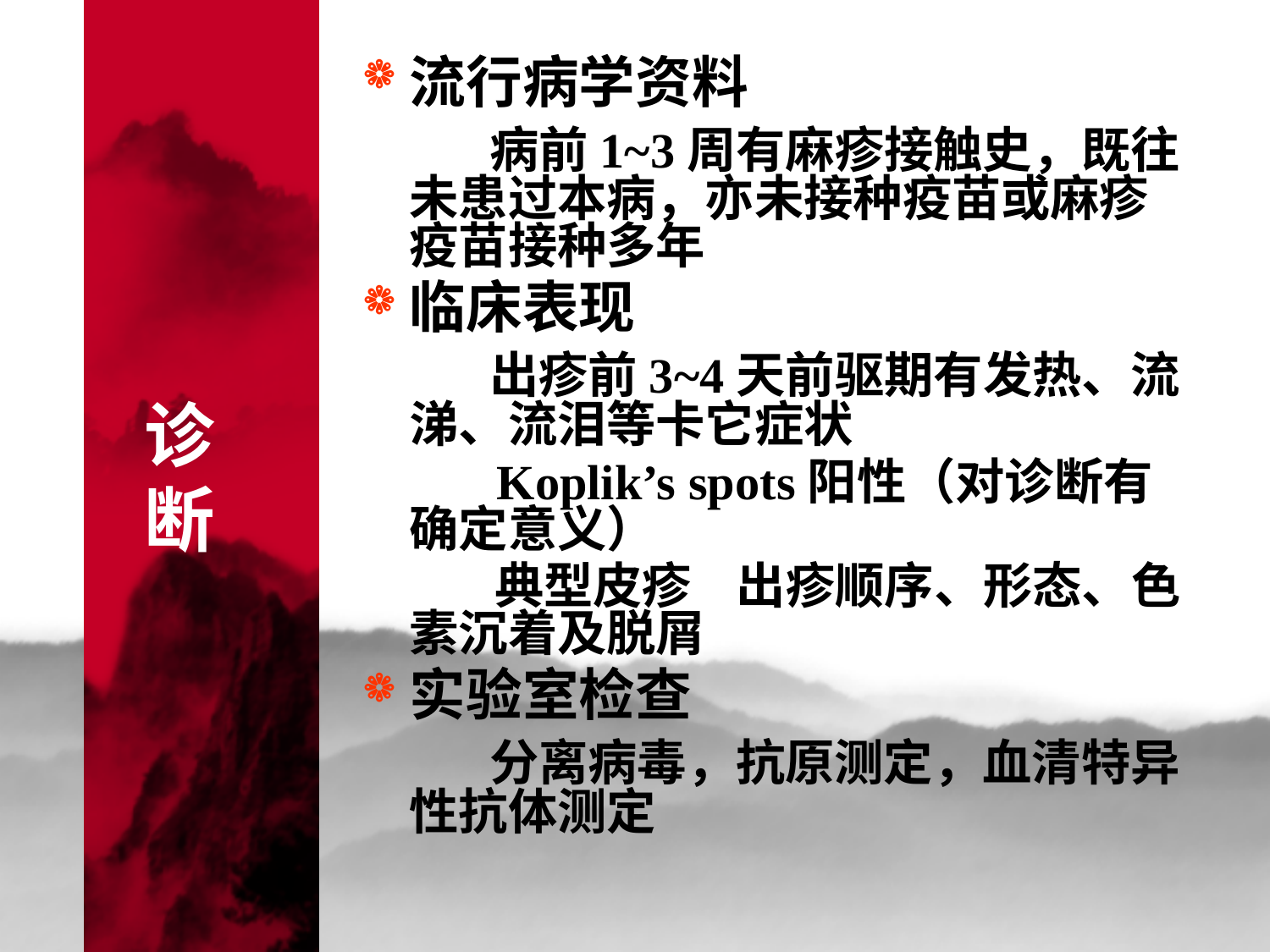

# 诊 断
流行病学资料
         病前1~3周有麻疹接触史，既往未患过本病，亦未接种疫苗或麻疹疫苗接种多年
临床表现
         出疹前3~4天前驱期有发热、流涕、流泪等卡它症状
           Koplik’s spots阳性（对诊断有确定意义）
           典型皮疹    出疹顺序、形态、色素沉着及脱屑
实验室检查
         分离病毒，抗原测定，血清特异性抗体测定